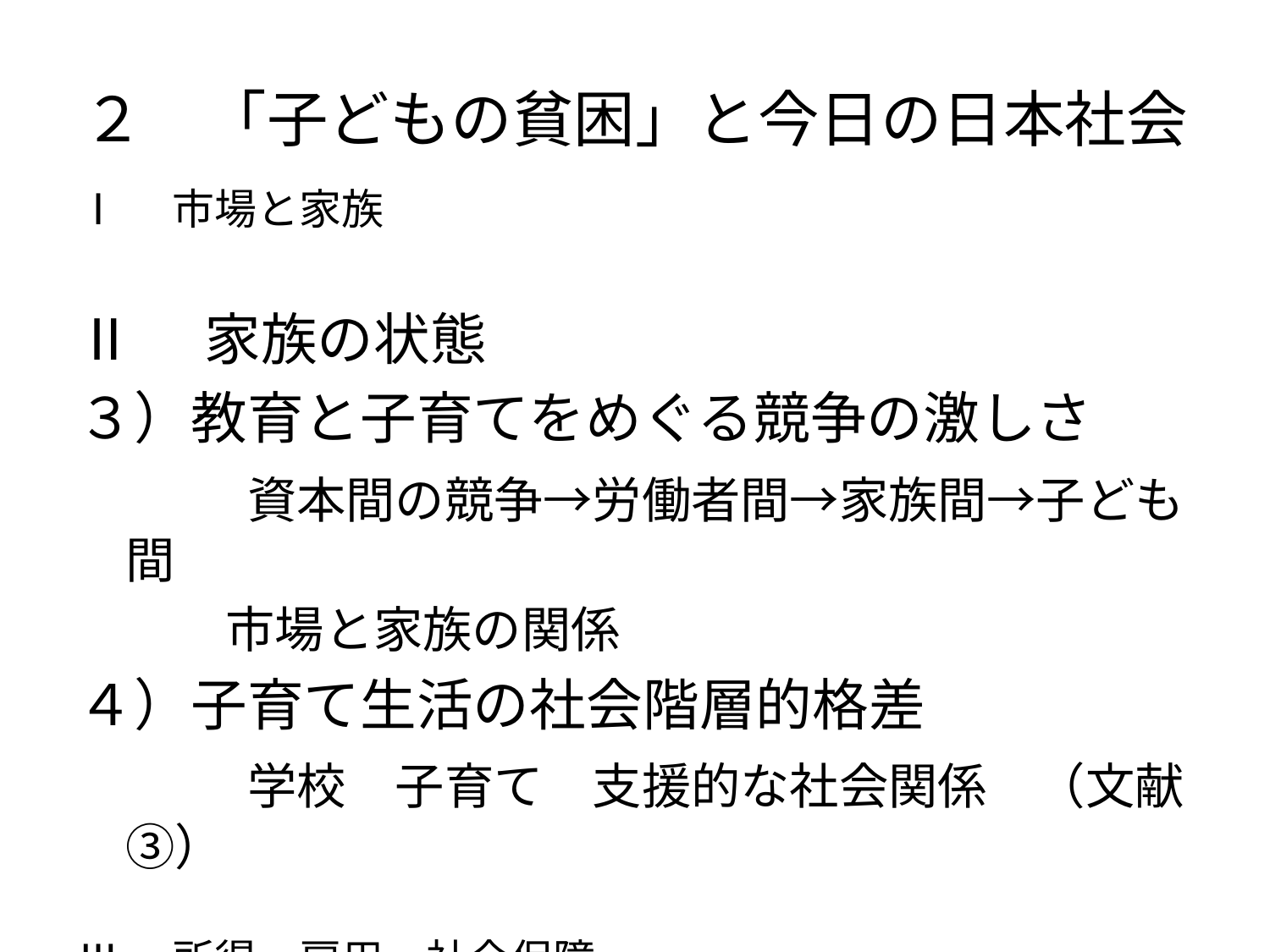

２　「子どもの貧困」と今日の日本社会
Ⅰ　市場と家族

Ⅱ　家族の状態
３）教育と子育てをめぐる競争の激しさ
　　　資本間の競争→労働者間→家族間→子ども間
　　　市場と家族の関係
４）子育て生活の社会階層的格差
　　　学校　子育て　支援的な社会関係　（文献③）

Ⅲ　所得・雇用・社会保障